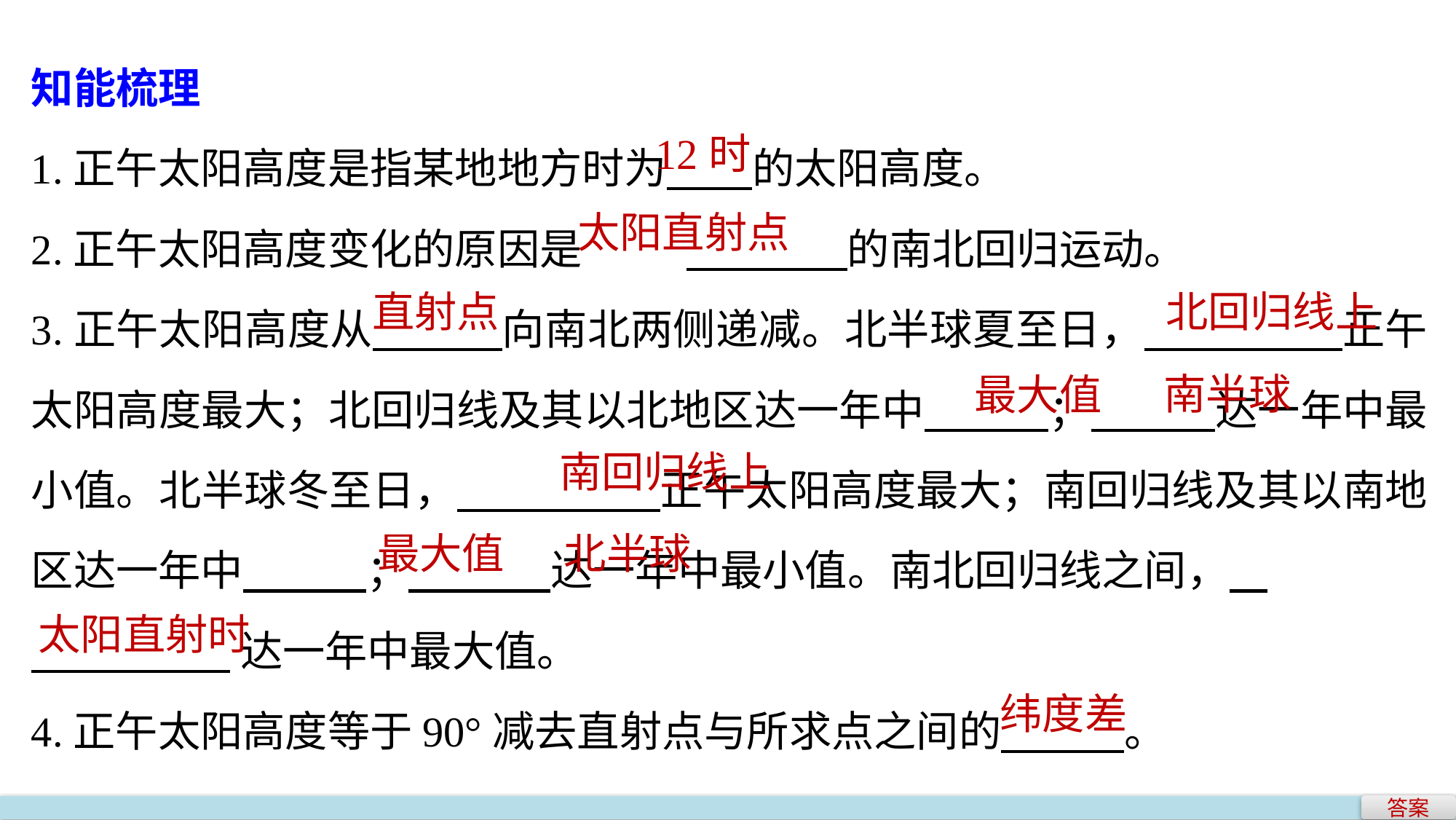

知能梳理
1.正午太阳高度是指某地地方时为         的太阳高度。
2.正午太阳高度变化的原因是	                 的南北回归运动。
3.正午太阳高度从             向南北两侧递减。北半球夏至日，                    正午太阳高度最大；北回归线及其以北地区达一年中             ；             达一年中最小值。北半球冬至日，                     正午太阳高度最大；南回归线及其以南地区达一年中             ；               达一年中最小值。南北回归线之间，
                     达一年中最大值。
4.正午太阳高度等于90°减去直射点与所求点之间的             。
12时
太阳直射点
直射点
北回归线上
南半球
最大值
南回归线上
最大值
北半球
太阳直射时
纬度差
答案